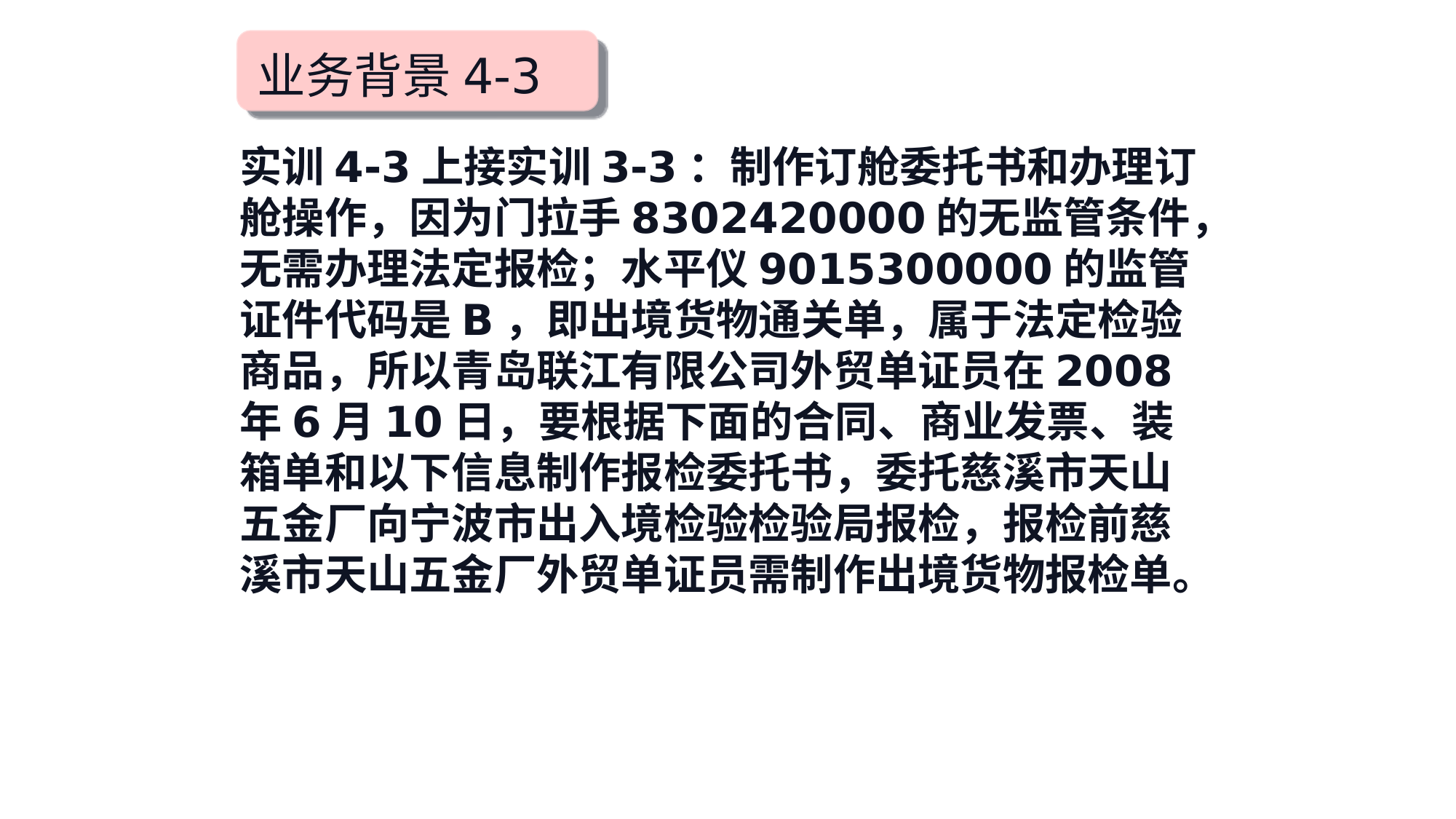

业务背景4-3
实训4-3上接实训3-3：制作订舱委托书和办理订舱操作，因为门拉手8302420000的无监管条件，无需办理法定报检；水平仪9015300000的监管证件代码是B，即出境货物通关单，属于法定检验商品，所以青岛联江有限公司外贸单证员在2008年6月10日，要根据下面的合同、商业发票、装箱单和以下信息制作报检委托书，委托慈溪市天山五金厂向宁波市出入境检验检验局报检，报检前慈溪市天山五金厂外贸单证员需制作出境货物报检单。
220